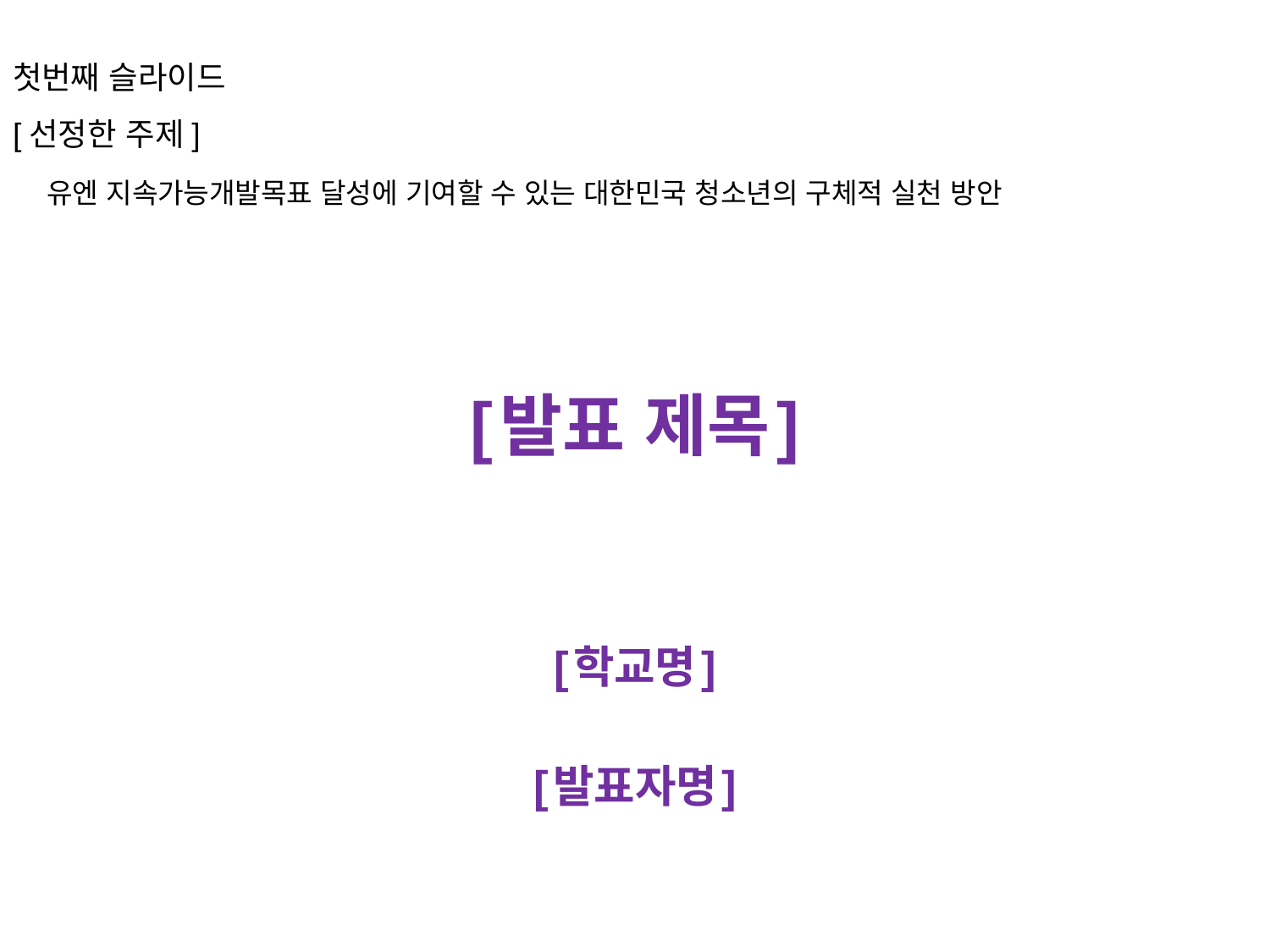

# 첫번째 슬라이드 [선정한 주제] 유엔 지속가능개발목표 달성에 기여할 수 있는 대한민국 청소년의 구체적 실천 방안
[발표 제목]

[학교명]

[발표자명]